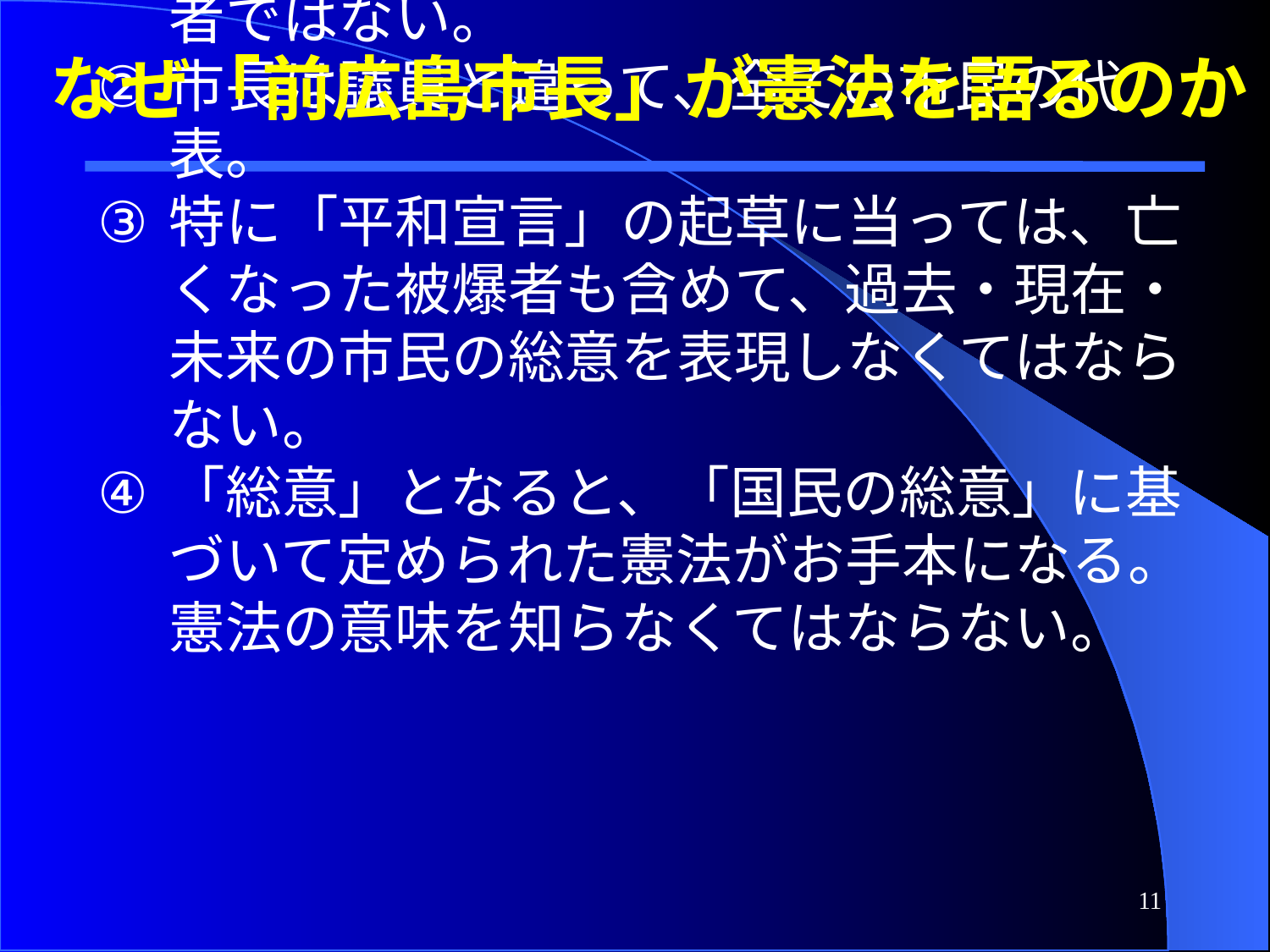

なぜ「前広島市長」が憲法を語るのか

第15条　　(略)　　 ２　すべて公務員は、全体の奉仕者であつて、一部の奉仕者ではない。
市長は議員と違って、全ての市民の代表。
特に「平和宣言」の起草に当っては、亡くなった被爆者も含めて、過去・現在・未来の市民の総意を表現しなくてはならない。
「総意」となると、「国民の総意」に基づいて定められた憲法がお手本になる。憲法の意味を知らなくてはならない。

11